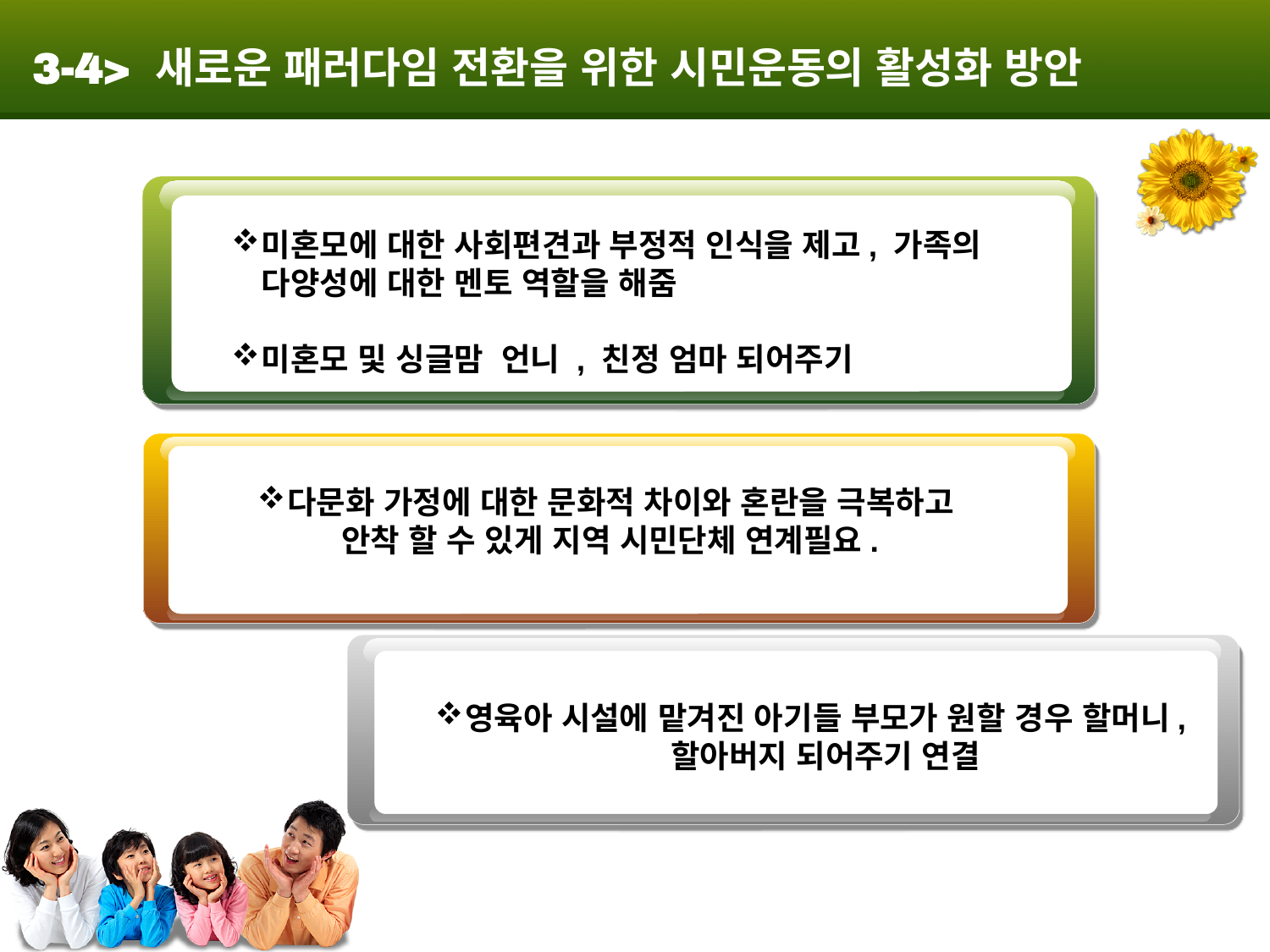

# 3-4> 새로운 패러다임 전환을 위한 시민운동의 활성화 방안

미혼모에 대한 사회편견과 부정적 인식을 제고, 가족의 다양성에 대한 멘토 역할을 해줌

미혼모 및 싱글맘  언니 , 친정 엄마 되어주기

다문화 가정에 대한 문화적 차이와 혼란을 극복하고 안착 할 수 있게 지역 시민단체 연계필요.

다문화 가정에 대한 문화적 차이와 혼란을 극복하고
안착 할 수 있게 지역 시민단체 연계필요.

영육아 시설에 맡겨진 아기들 부모가 원할 경우 할머니, 할아버지 되어주기 연결